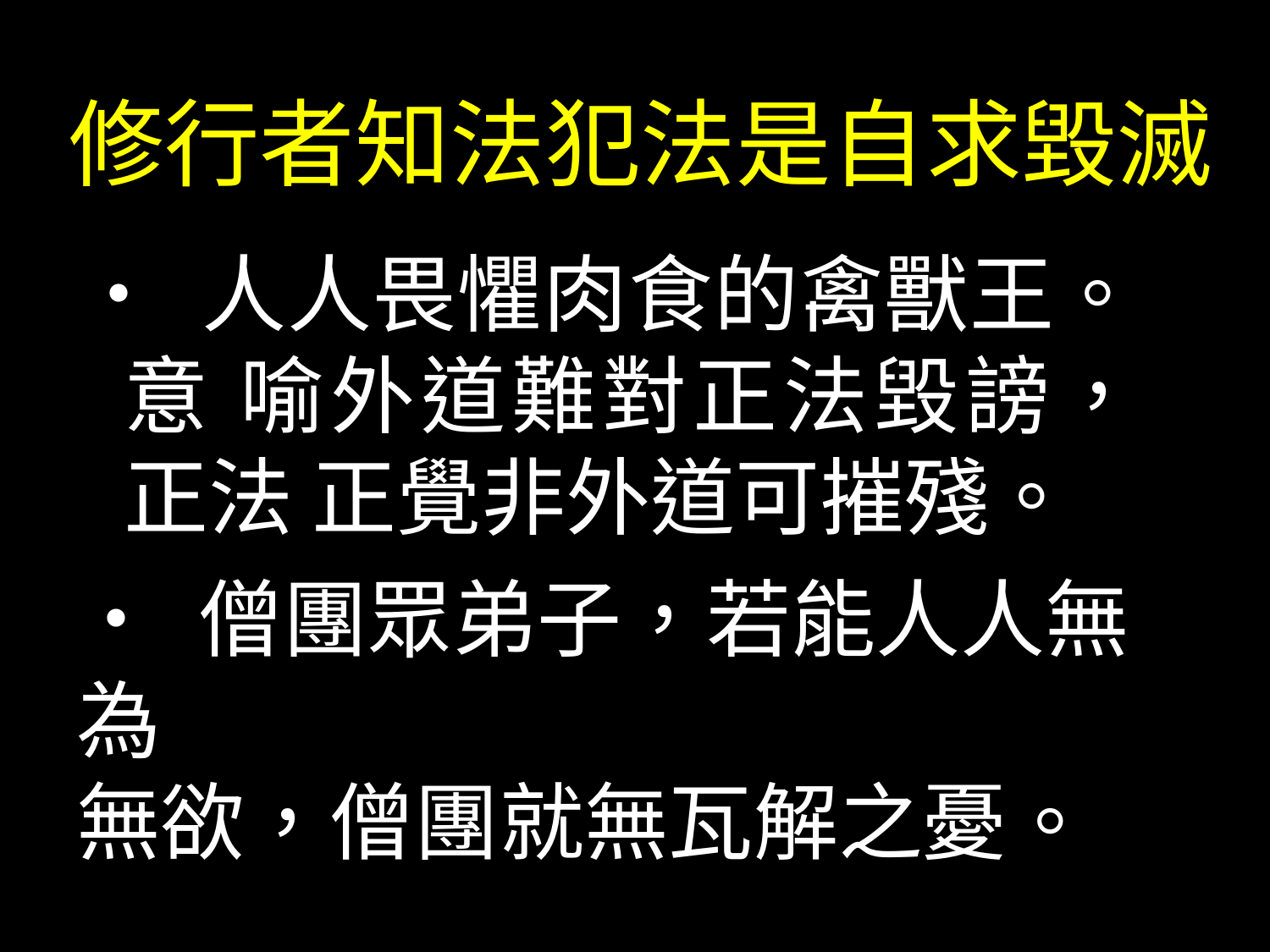

修行者知法犯法是自求毀滅
• 人人畏懼肉食的禽獸王。意 喻外道難對正法毀謗，正法 正覺非外道可摧殘。
• 僧團眾弟子，若能人人無為
無欲，僧團就無瓦解之憂。